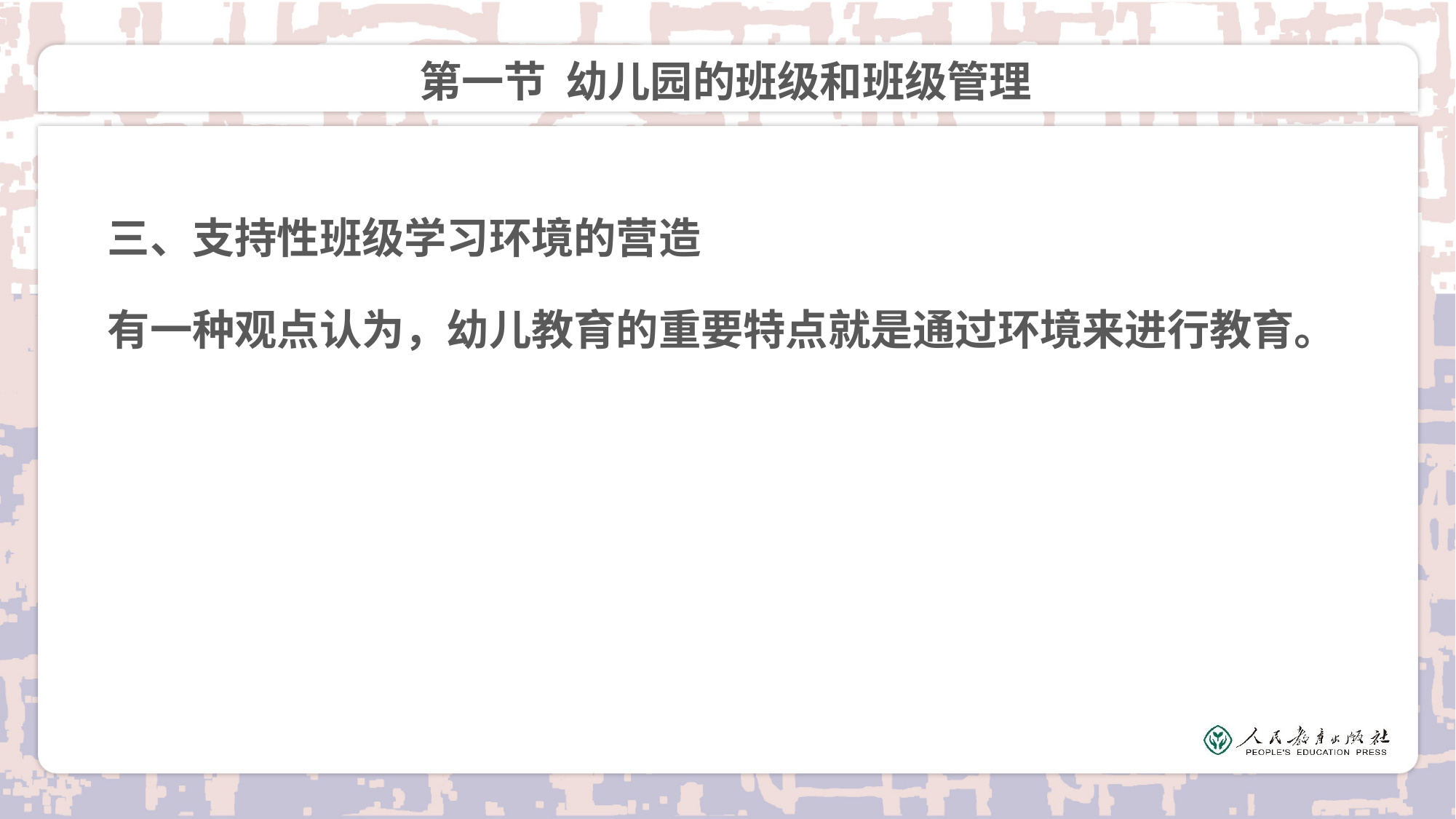

# 第一节  幼儿园的班级和班级管理
三、支持性班级学习环境的营造
有一种观点认为，幼儿教育的重要特点就是通过环境来进行教育。